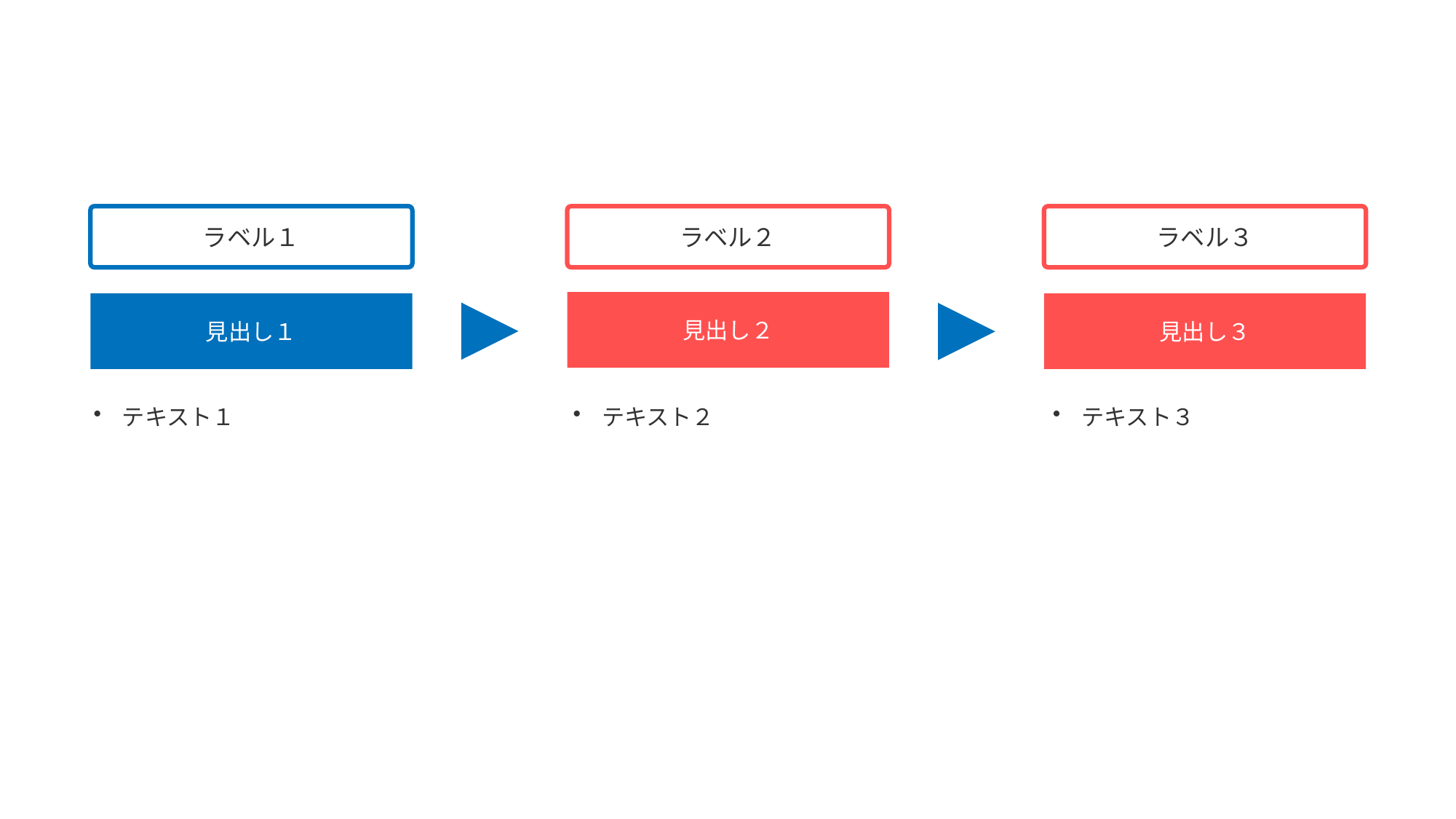

ラベル１
ラベル２
ラベル３
見出し２
見出し１
見出し３

テキスト１
テキスト２
テキスト３